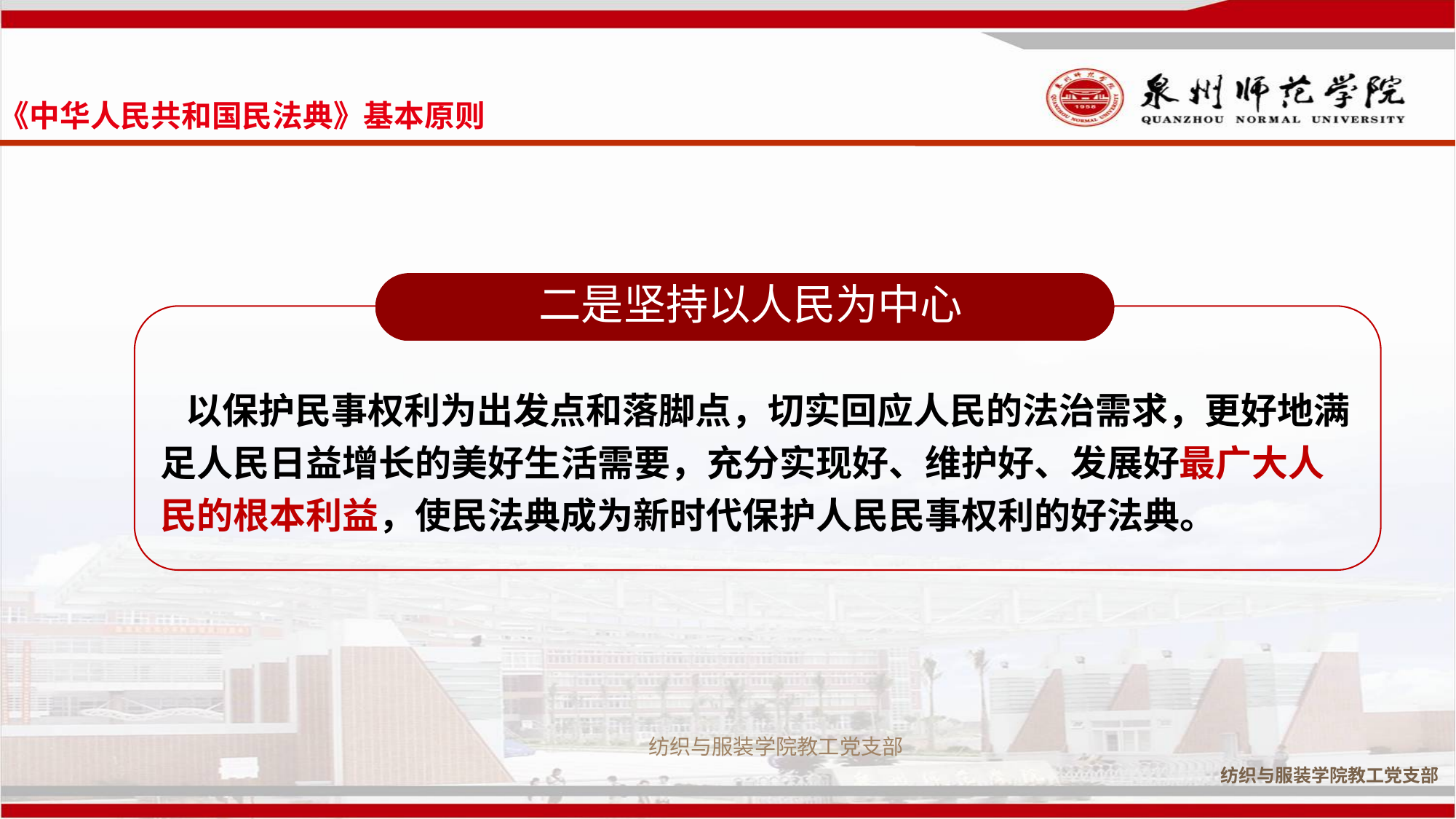

《中华人民共和国民法典》基本原则
二是坚持以人民为中心

  以保护民事权利为出发点和落脚点，切实回应人民的法治需求，更好地满足人民日益增长的美好生活需要，充分实现好、维护好、发展好最广大人民的根本利益，使民法典成为新时代保护人民民事权利的好法典。

纺织与服装学院教工党支部
纺织与服装学院教工党支部